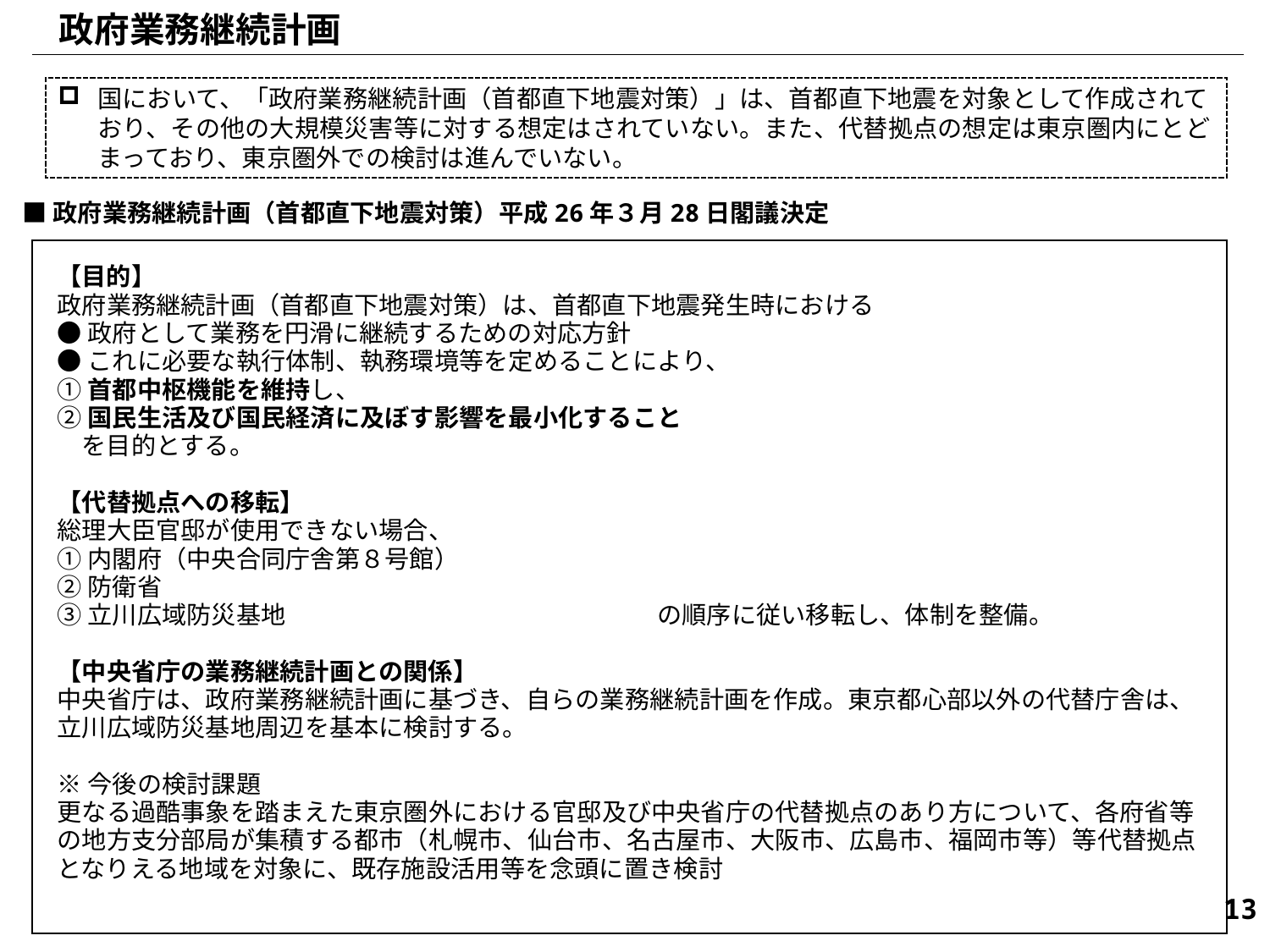

政府業務継続計画
国において、「政府業務継続計画（首都直下地震対策）」は、首都直下地震を対象として作成されており、その他の大規模災害等に対する想定はされていない。また、代替拠点の想定は東京圏内にとどまっており、東京圏外での検討は進んでいない。
■政府業務継続計画（首都直下地震対策）平成26年３月28日閣議決定
【目的】
政府業務継続計画（首都直下地震対策）は、首都直下地震発生時における
●政府として業務を円滑に継続するための対応方針
●これに必要な執行体制、執務環境等を定めることにより、
①首都中枢機能を維持し、
②国民生活及び国民経済に及ぼす影響を最小化すること
　を目的とする。

【代替拠点への移転】
総理大臣官邸が使用できない場合、
①内閣府（中央合同庁舎第８号館）
②防衛省
③立川広域防災基地　　　　　　　　　　　　　　　の順序に従い移転し、体制を整備。

【中央省庁の業務継続計画との関係】
中央省庁は、政府業務継続計画に基づき、自らの業務継続計画を作成。東京都心部以外の代替庁舎は、
立川広域防災基地周辺を基本に検討する。

※今後の検討課題
更なる過酷事象を踏まえた東京圏外における官邸及び中央省庁の代替拠点のあり方について、各府省等の地方支分部局が集積する都市（札幌市、仙台市、名古屋市、大阪市、広島市、福岡市等）等代替拠点となりえる地域を対象に、既存施設活用等を念頭に置き検討

13